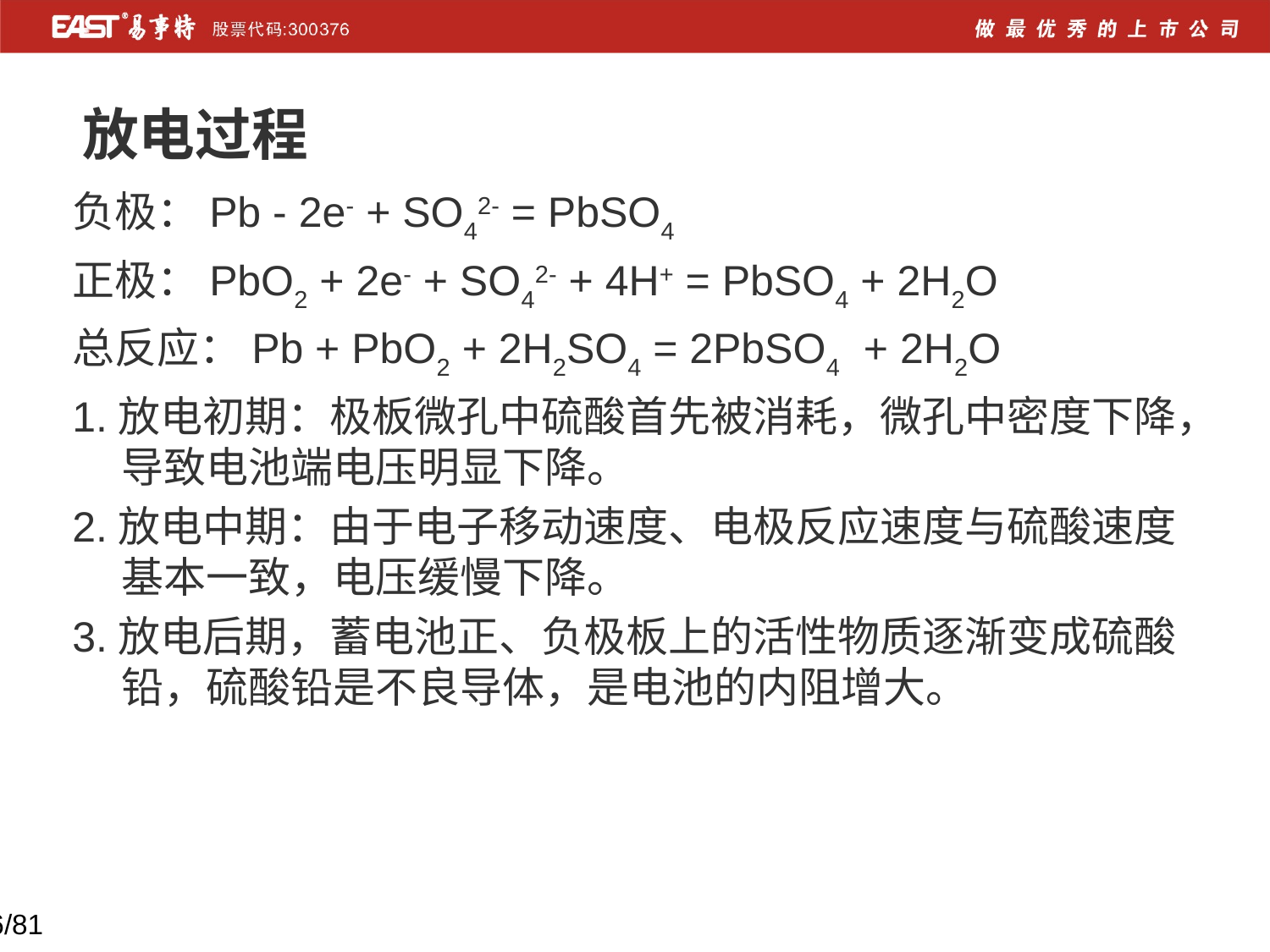

放电过程
负极：Pb - 2e- + SO42- = PbSO4
正极：PbO2 + 2e- + SO42- + 4H+ = PbSO4 + 2H2O
总反应：Pb + PbO2 + 2H2SO4 = 2PbSO4  + 2H2O
1.放电初期：极板微孔中硫酸首先被消耗，微孔中密度下降，导致电池端电压明显下降。
2.放电中期：由于电子移动速度、电极反应速度与硫酸速度基本一致，电压缓慢下降。
3.放电后期，蓄电池正、负极板上的活性物质逐渐变成硫酸铅，硫酸铅是不良导体，是电池的内阻增大。